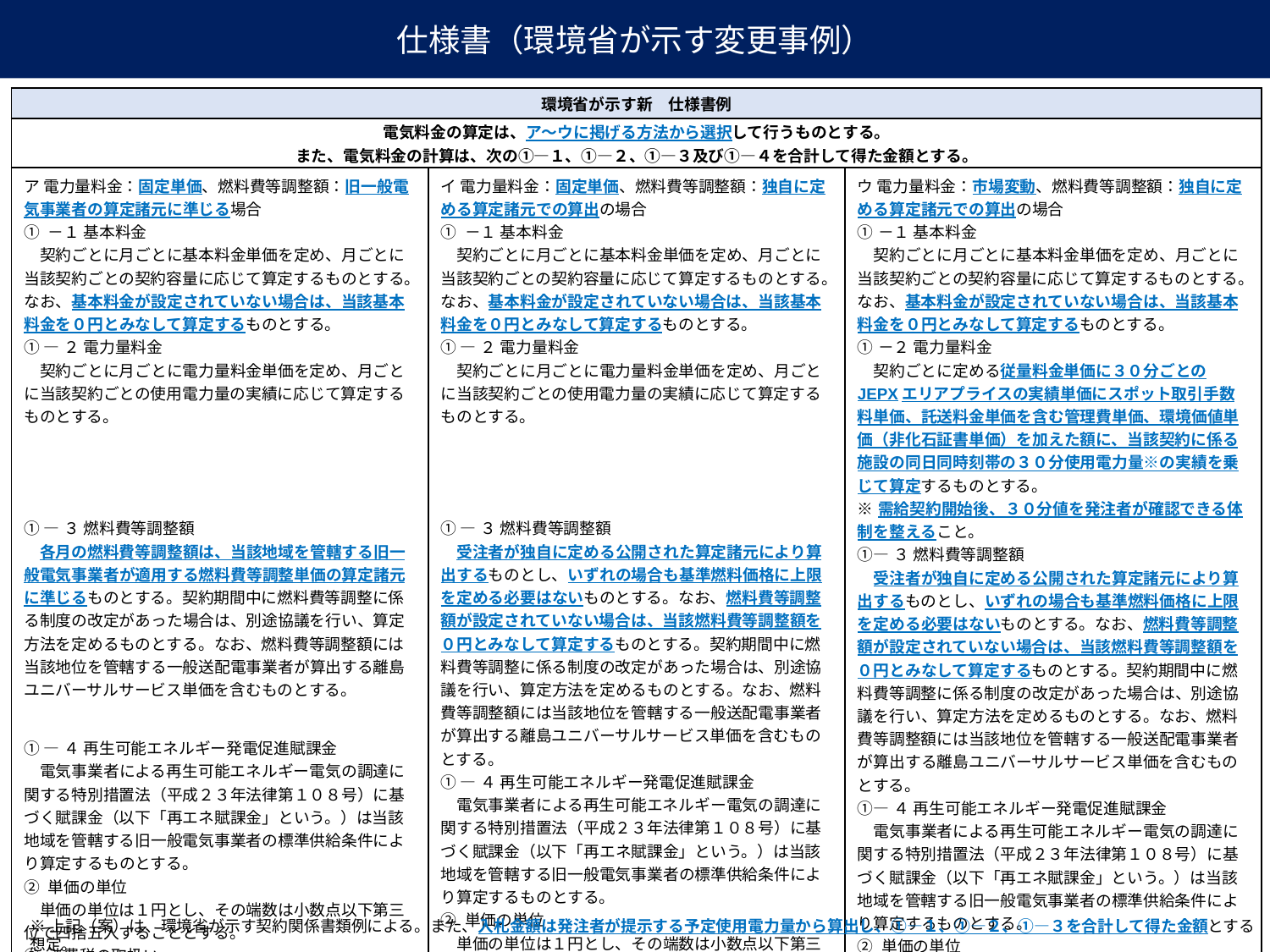

仕様書（環境省が示す変更事例）
| 環境省が示す新　仕様書例 |  |  |
| --- | --- | --- |
| 電気料金の算定は、ア～ウに掲げる方法から選択して行うものとする。 また、電気料金の計算は、次の①―１、①―２、①―３及び①―４を合計して得た金額とする。 | 新　仕様書（案） |  |
| ア 電力量料金：固定単価、燃料費等調整額：旧一般電気事業者の算定諸元に準じる場合 ① －１ 基本料金 　契約ごとに月ごとに基本料金単価を定め、月ごとに当該契約ごとの契約容量に応じて算定するものとする。なお、基本料金が設定されていない場合は、当該基本料金を０円とみなして算定するものとする。 ① ―２ 電力量料金 　契約ごとに月ごとに電力量料金単価を定め、月ごとに当該契約ごとの使用電力量の実績に応じて算定するものとする。 ① ―３ 燃料費等調整額 　各月の燃料費等調整額は、当該地域を管轄する旧一般電気事業者が適用する燃料費等調整単価の算定諸元に準じるものとする。契約期間中に燃料費等調整に係る制度の改定があった場合は、別途協議を行い、算定方法を定めるものとする。なお、燃料費等調整額には当該地位を管轄する一般送配電事業者が算出する離島ユニバーサルサービス単価を含むものとする。 ① ―４ 再生可能エネルギー発電促進賦課金 　電気事業者による再生可能エネルギー電気の調達に関する特別措置法（平成２３年法律第１０８号）に基づく賦課金（以下「再エネ賦課金」という。）は当該地域を管轄する旧一般電気事業者の標準供給条件により算定するものとする。 ② 単価の単位 　単価の単位は１円とし、その端数は小数点以下第三位で四捨五入することとする。 ③ 消費税の取扱い 　単価、賦課金等の算定は、消費税及び地方消費税を含んで行うものとする。 | イ 電力量料金：固定単価、燃料費等調整額：独自に定める算定諸元での算出の場合 ① －１ 基本料金 　契約ごとに月ごとに基本料金単価を定め、月ごとに当該契約ごとの契約容量に応じて算定するものとする。なお、基本料金が設定されていない場合は、当該基本料金を０円とみなして算定するものとする。 ① ―２ 電力量料金 　契約ごとに月ごとに電力量料金単価を定め、月ごとに当該契約ごとの使用電力量の実績に応じて算定するものとする。 ① ―３ 燃料費等調整額 　受注者が独自に定める公開された算定諸元により算出するものとし、いずれの場合も基準燃料価格に上限を定める必要はないものとする。なお、燃料費等調整額が設定されていない場合は、当該燃料費等調整額を０円とみなして算定するものとする。契約期間中に燃料費等調整に係る制度の改定があった場合は、別途協議を行い、算定方法を定めるものとする。なお、燃料費等調整額には当該地位を管轄する一般送配電事業者が算出する離島ユニバーサルサービス単価を含むものとする。 ① ―４ 再生可能エネルギー発電促進賦課金 　電気事業者による再生可能エネルギー電気の調達に関する特別措置法（平成２３年法律第１０８号）に基づく賦課金（以下「再エネ賦課金」という。）は当該地域を管轄する旧一般電気事業者の標準供給条件により算定するものとする。 ② 単価の単位 　単価の単位は１円とし、その端数は小数点以下第三位で四捨五入することとする。 ③ 消費税の取扱い 　単価、賦課金等の算定は、消費税及び地方消費税を含んで行うものとする。 | ウ 電力量料金：市場変動、燃料費等調整額：独自に定める算定諸元での算出の場合 ①－１ 基本料金 　契約ごとに月ごとに基本料金単価を定め、月ごとに当該契約ごとの契約容量に応じて算定するものとする。なお、基本料金が設定されていない場合は、当該基本料金を０円とみなして算定するものとする。 ①－２ 電力量料金 　契約ごとに定める従量料金単価に３０分ごとのJEPXエリアプライスの実績単価にスポット取引手数料単価、託送料金単価を含む管理費単価、環境価値単価（非化石証書単価）を加えた額に、当該契約に係る施設の同日同時刻帯の３０分使用電力量※の実績を乗じて算定するものとする。 ※需給契約開始後、３０分値を発注者が確認できる体制を整えること。 ①―３ 燃料費等調整額 　受注者が独自に定める公開された算定諸元により算出するものとし、いずれの場合も基準燃料価格に上限を定める必要はないものとする。なお、燃料費等調整額が設定されていない場合は、当該燃料費等調整額を０円とみなして算定するものとする。契約期間中に燃料費等調整に係る制度の改定があった場合は、別途協議を行い、算定方法を定めるものとする。なお、燃料費等調整額には当該地位を管轄する一般送配電事業者が算出する離島ユニバーサルサービス単価を含むものとする。 ①―４ 再生可能エネルギー発電促進賦課金 　電気事業者による再生可能エネルギー電気の調達に関する特別措置法（平成２３年法律第１０８号）に基づく賦課金（以下「再エネ賦課金」という。）は当該地域を管轄する旧一般電気事業者の標準供給条件により算定するものとする。 ② 単価の単位 　単価の単位は１円とし、その端数は小数点以下第三位で四捨五入することとする。 ③ 消費税の取扱い 　単価、賦課金等の算定は、消費税及び地方消費税を含んで行うものとする。 |
※上記（案）は、環境省が示す契約関係書類例による。また、入札金額は発注者が提示する予定使用電力量から算出し、①―１、①―２、①―３を合計して得た金額とする想定。